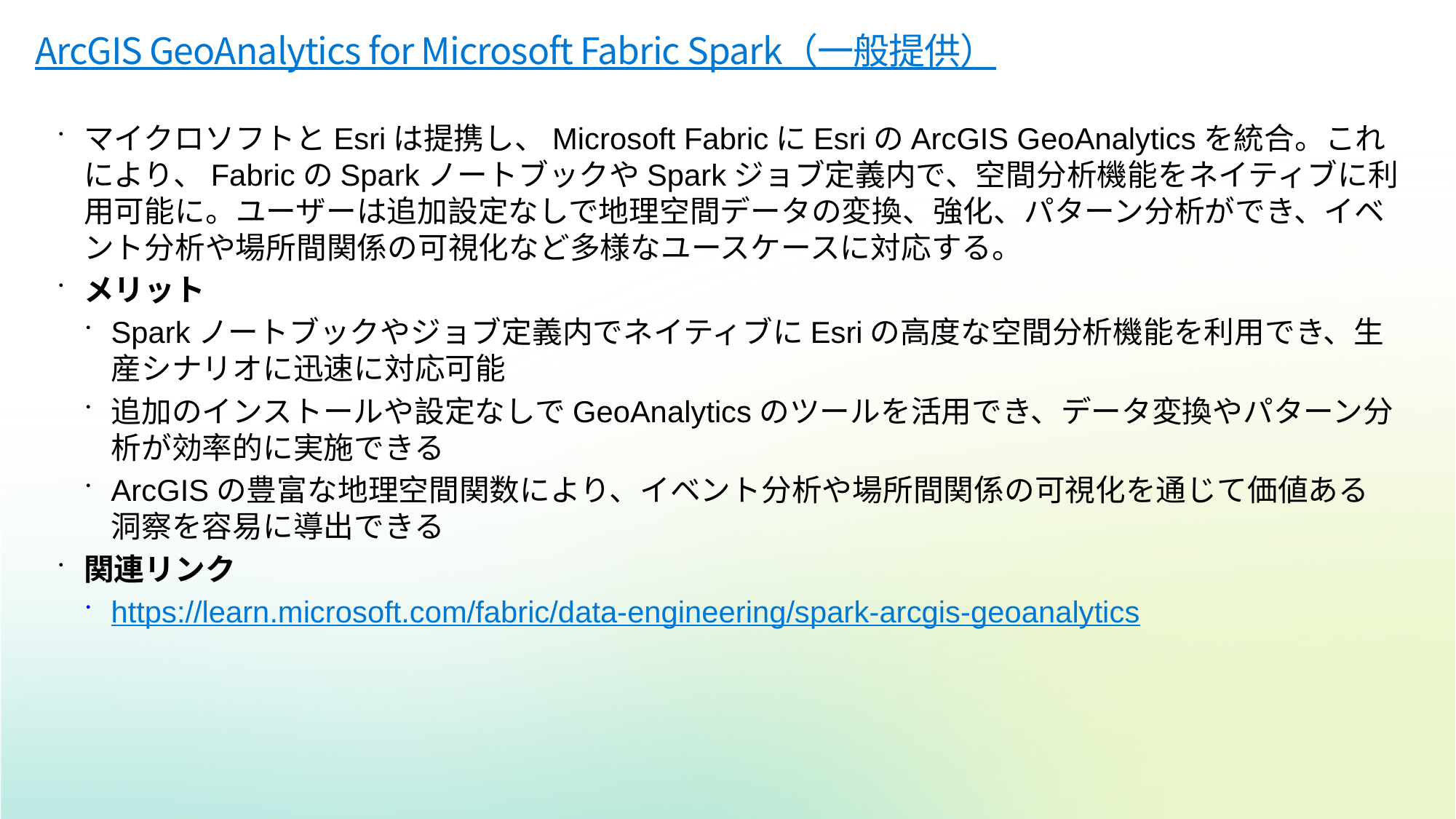

# ArcGIS GeoAnalytics for Microsoft Fabric Spark（一般提供）
マイクロソフトとEsriは提携し、Microsoft FabricにEsriのArcGIS GeoAnalyticsを統合。これにより、FabricのSparkノートブックやSparkジョブ定義内で、空間分析機能をネイティブに利用可能に。ユーザーは追加設定なしで地理空間データの変換、強化、パターン分析ができ、イベント分析や場所間関係の可視化など多様なユースケースに対応する。
メリット
Sparkノートブックやジョブ定義内でネイティブにEsriの高度な空間分析機能を利用でき、生産シナリオに迅速に対応可能
追加のインストールや設定なしでGeoAnalyticsのツールを活用でき、データ変換やパターン分析が効率的に実施できる
ArcGISの豊富な地理空間関数により、イベント分析や場所間関係の可視化を通じて価値ある洞察を容易に導出できる
関連リンク
https://learn.microsoft.com/fabric/data-engineering/spark-arcgis-geoanalytics